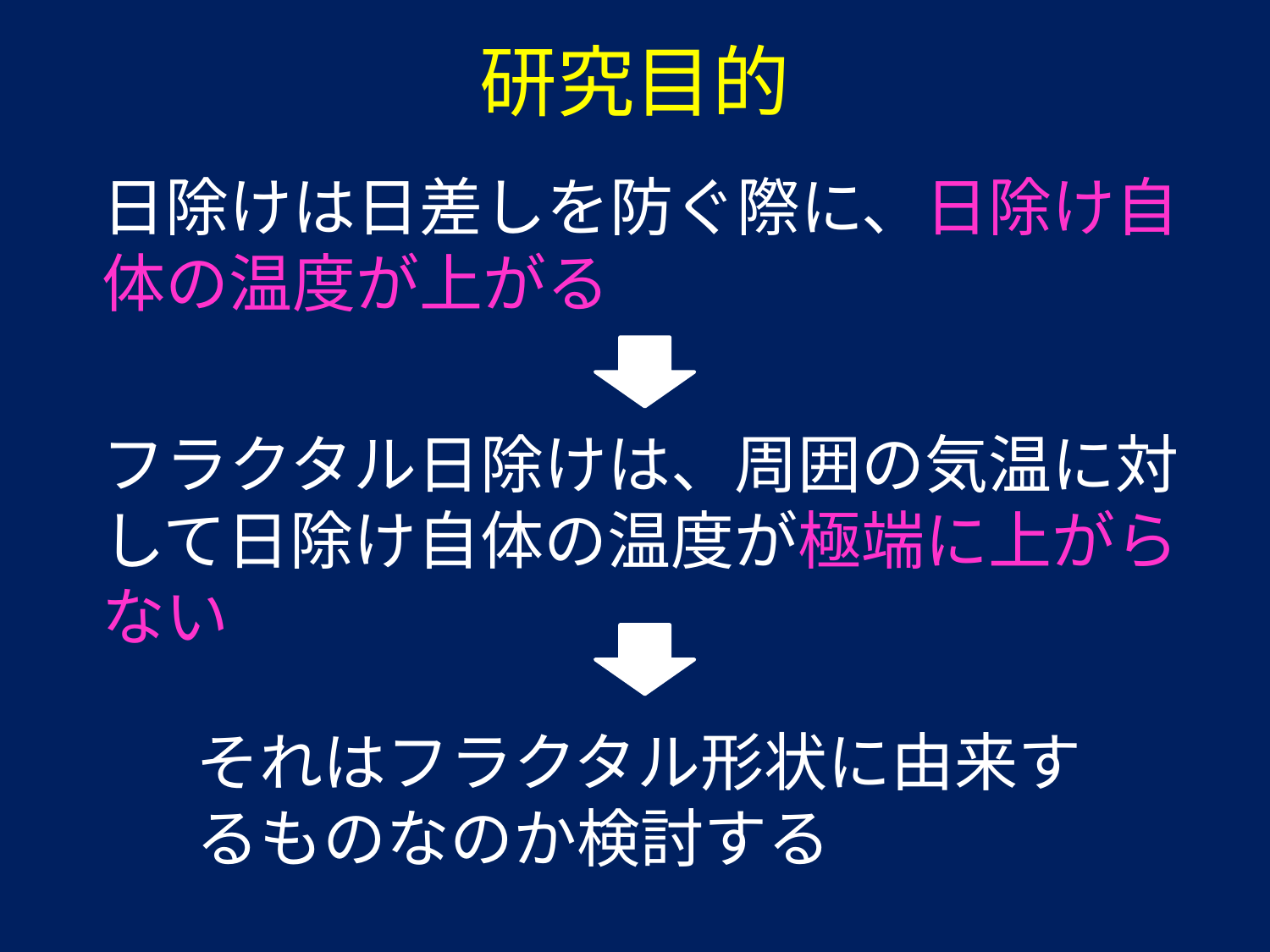

# 研究目的
日除けは日差しを防ぐ際に、日除け自体の温度が上がる

フラクタル日除けは、周囲の気温に対して日除け自体の温度が極端に上がらない

それはフラクタル形状に由来するものなのか検討する